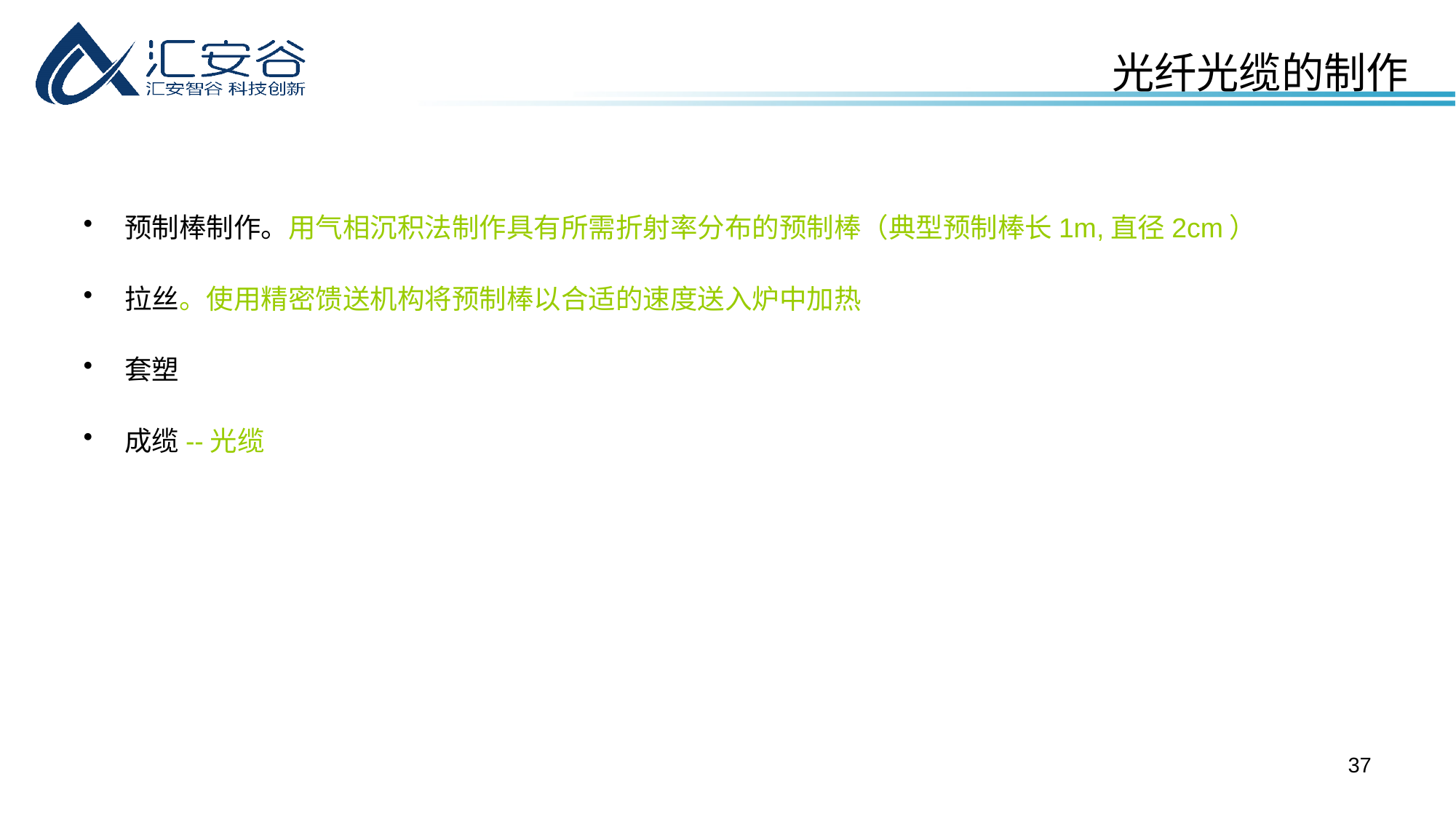

光纤光缆的制作
预制棒制作。用气相沉积法制作具有所需折射率分布的预制棒（典型预制棒长1m,直径2cm）
拉丝。使用精密馈送机构将预制棒以合适的速度送入炉中加热
套塑
成缆--光缆
37